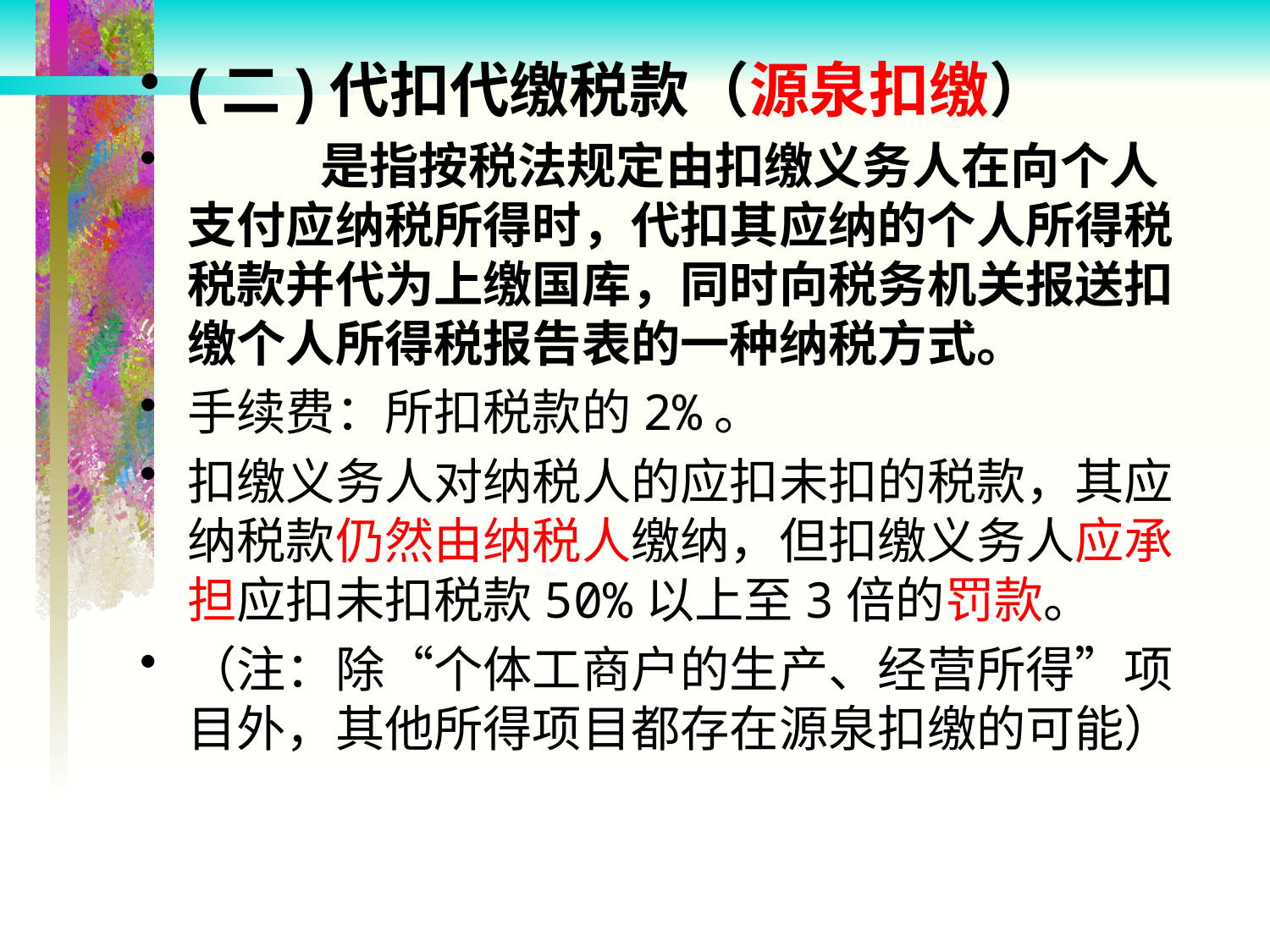

(二)代扣代缴税款（源泉扣缴）
           是指按税法规定由扣缴义务人在向个人支付应纳税所得时，代扣其应纳的个人所得税税款并代为上缴国库，同时向税务机关报送扣缴个人所得税报告表的一种纳税方式。
手续费：所扣税款的2%。
扣缴义务人对纳税人的应扣未扣的税款，其应纳税款仍然由纳税人缴纳，但扣缴义务人应承担应扣未扣税款50%以上至3倍的罚款。
（注：除“个体工商户的生产、经营所得”项目外，其他所得项目都存在源泉扣缴的可能）